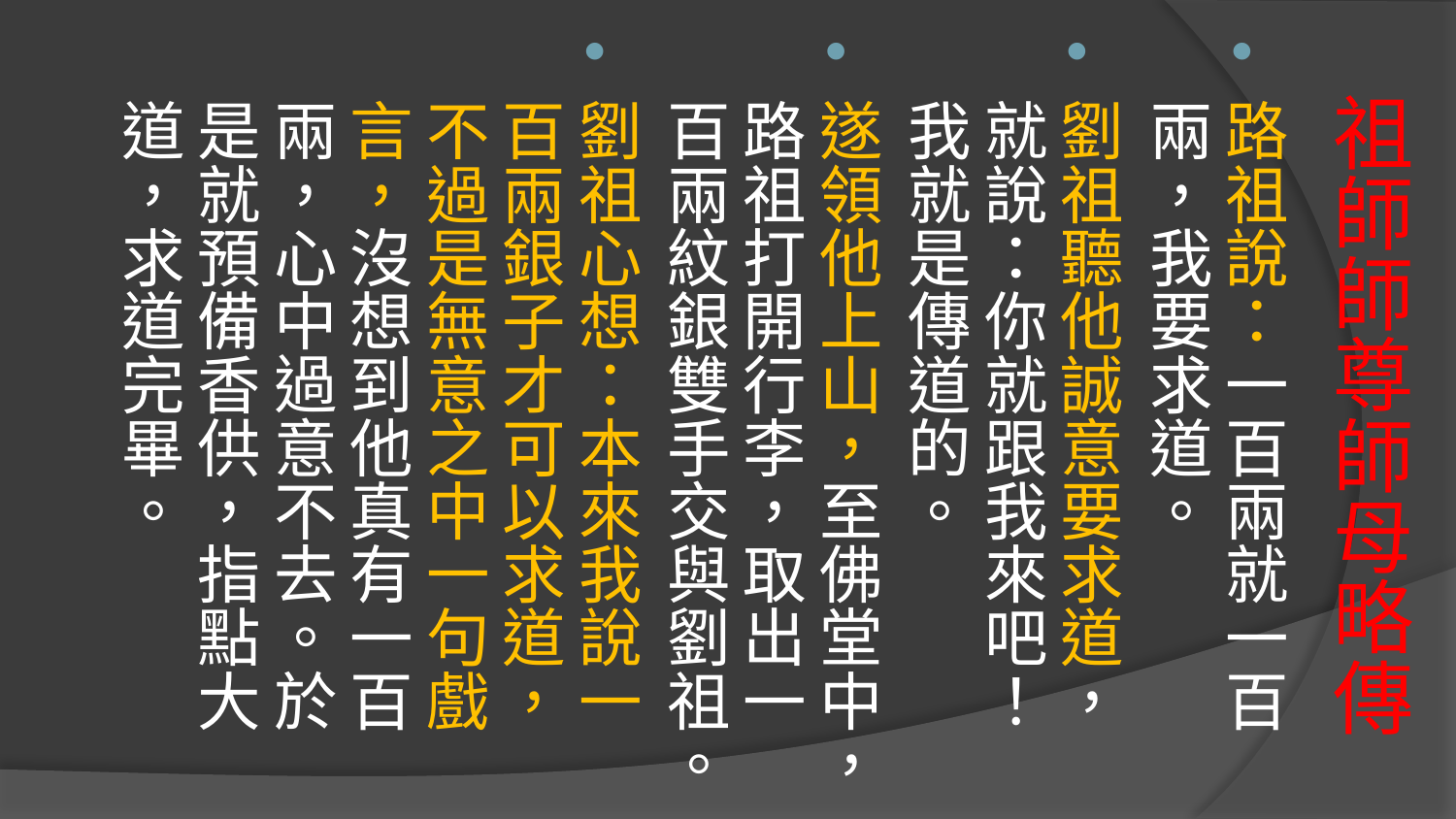

路祖說：一百兩就一百兩，我要求道。
劉祖聽他誠意要求道，就說：你就跟我來吧！我就是傳道的。
遂領他上山，至佛堂中，路祖打開行李，取出一百兩紋銀雙手交與劉祖。
劉祖心想：本來我說一百兩銀子才可以求道，不過是無意之中一句戲言，沒想到他真有一百兩，心中過意不去。於是就預備香供，指點大道，求道完畢。

# 祖師師尊師母略傳